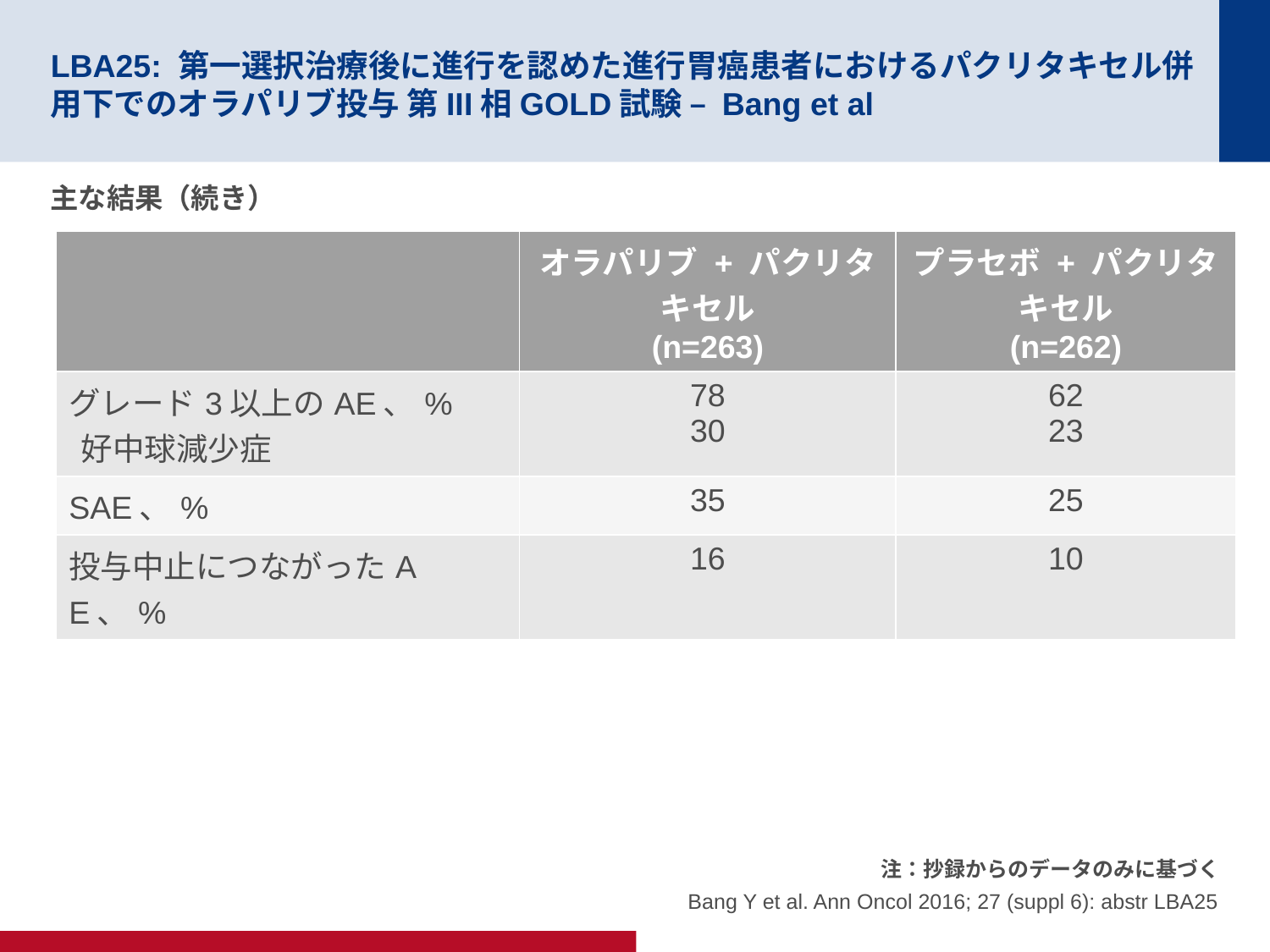

# LBA25: 第一選択治療後に進行を認めた進行胃癌患者におけるパクリタキセル併用下でのオラパリブ投与 第III相GOLD試験 – Bang et al
主な結果（続き）
|  | オラパリブ + パクリタキセル (n=263) | プラセボ + パクリタキセル (n=262) |
| --- | --- | --- |
| グレード3以上のAE、% 好中球減少症 | 78 30 | 62 23 |
| SAE、% | 35 | 25 |
| 投与中止につながったAE、% | 16 | 10 |
 注：抄録からのデータのみに基づく
Bang Y et al. Ann Oncol 2016; 27 (suppl 6): abstr LBA25